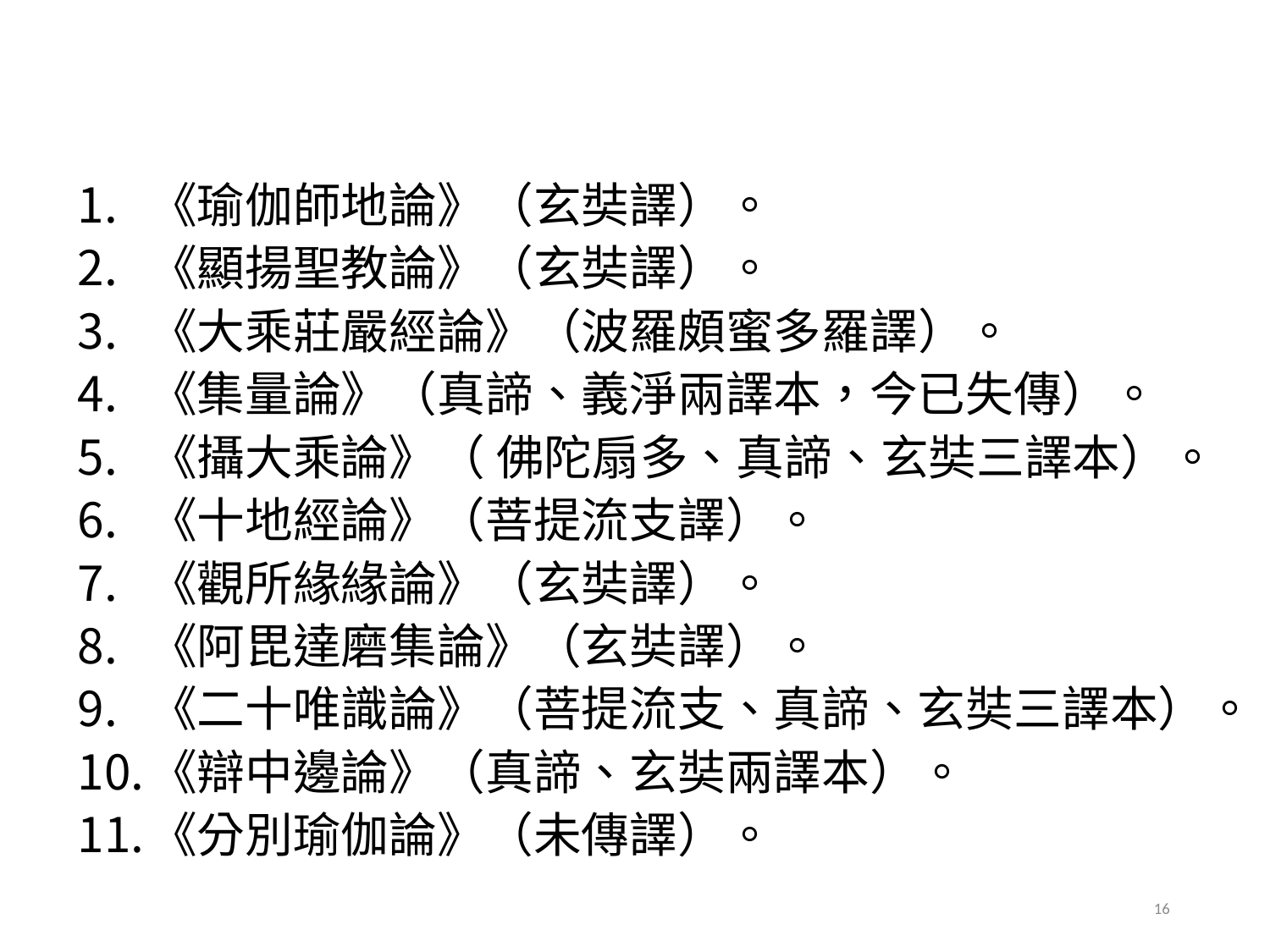

#

《瑜伽師地論》（玄奘譯）。
《顯揚聖教論》（玄奘譯）。
《大乘莊嚴經論》（波羅頗蜜多羅譯）。
《集量論》（真諦、義淨兩譯本，今已失傳）。
《攝大乘論》（ 佛陀扇多、真諦、玄奘三譯本）。
《十地經論》（菩提流支譯）。
《觀所緣緣論》（玄奘譯）。
《阿毘達磨集論》（玄奘譯）。
《二十唯識論》（菩提流支、真諦、玄奘三譯本）。
《辯中邊論》（真諦、玄奘兩譯本）。
《分別瑜伽論》（未傳譯）。

16